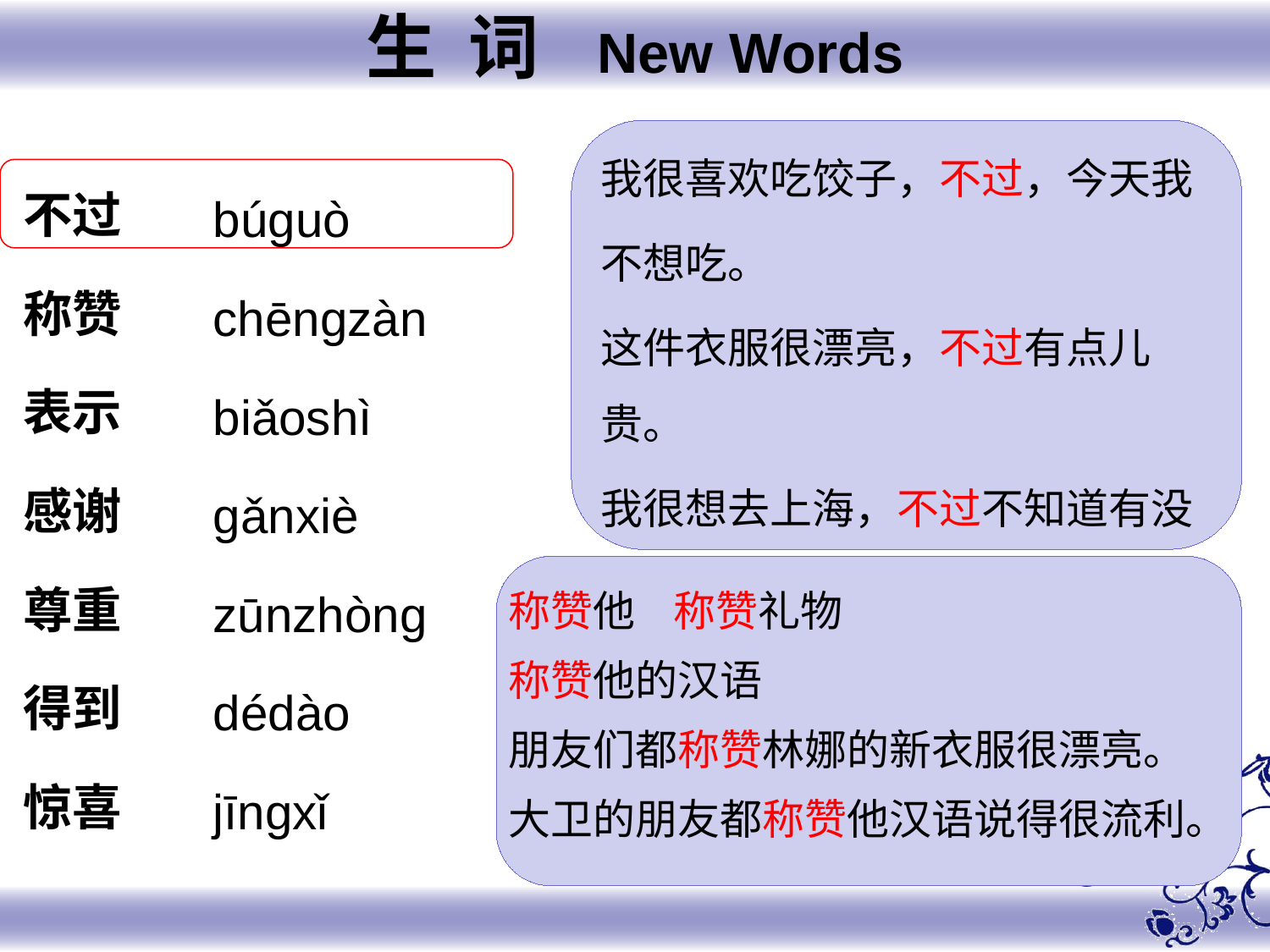

生  词   New Words
我很喜欢吃饺子，不过，今天我
不想吃。
这件衣服很漂亮，不过有点儿贵。
我很想去上海，不过不知道有没有时间。

不过
称赞
表示
感谢
尊重
得到
惊喜
búguò
chēngzàn
biǎoshì
gǎnxiè
zūnzhòng
dédào
jīngxǐ

称赞他    称赞礼物
称赞他的汉语
朋友们都称赞林娜的新衣服很漂亮。
大卫的朋友都称赞他汉语说得很流利。